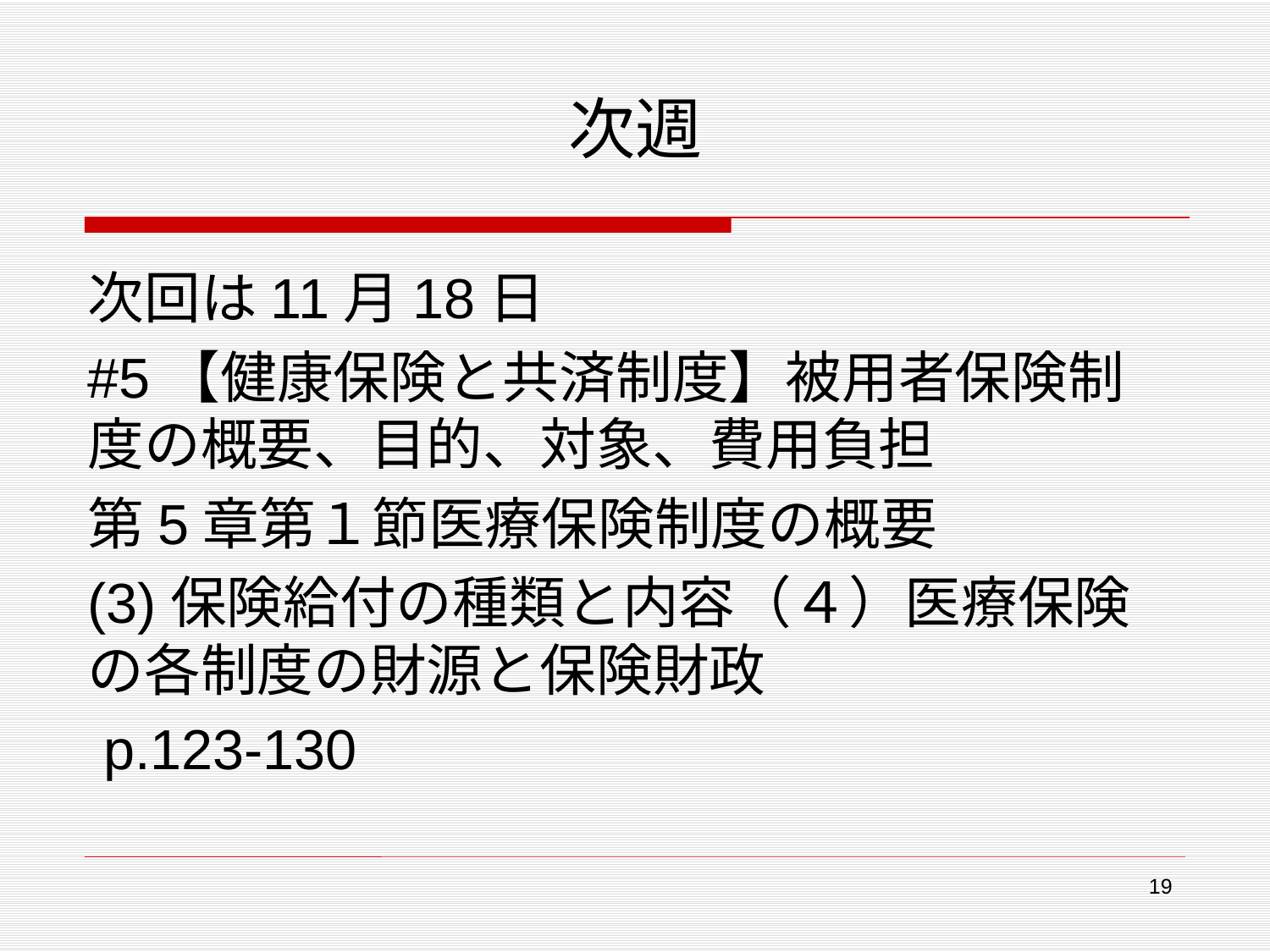

# 次週
次回は11月18日
#5【健康保険と共済制度】被用者保険制度の概要、目的、対象、費用負担
第5章第１節医療保険制度の概要
(3)保険給付の種類と内容（４）医療保険の各制度の財源と保険財政
 p.123-130

19